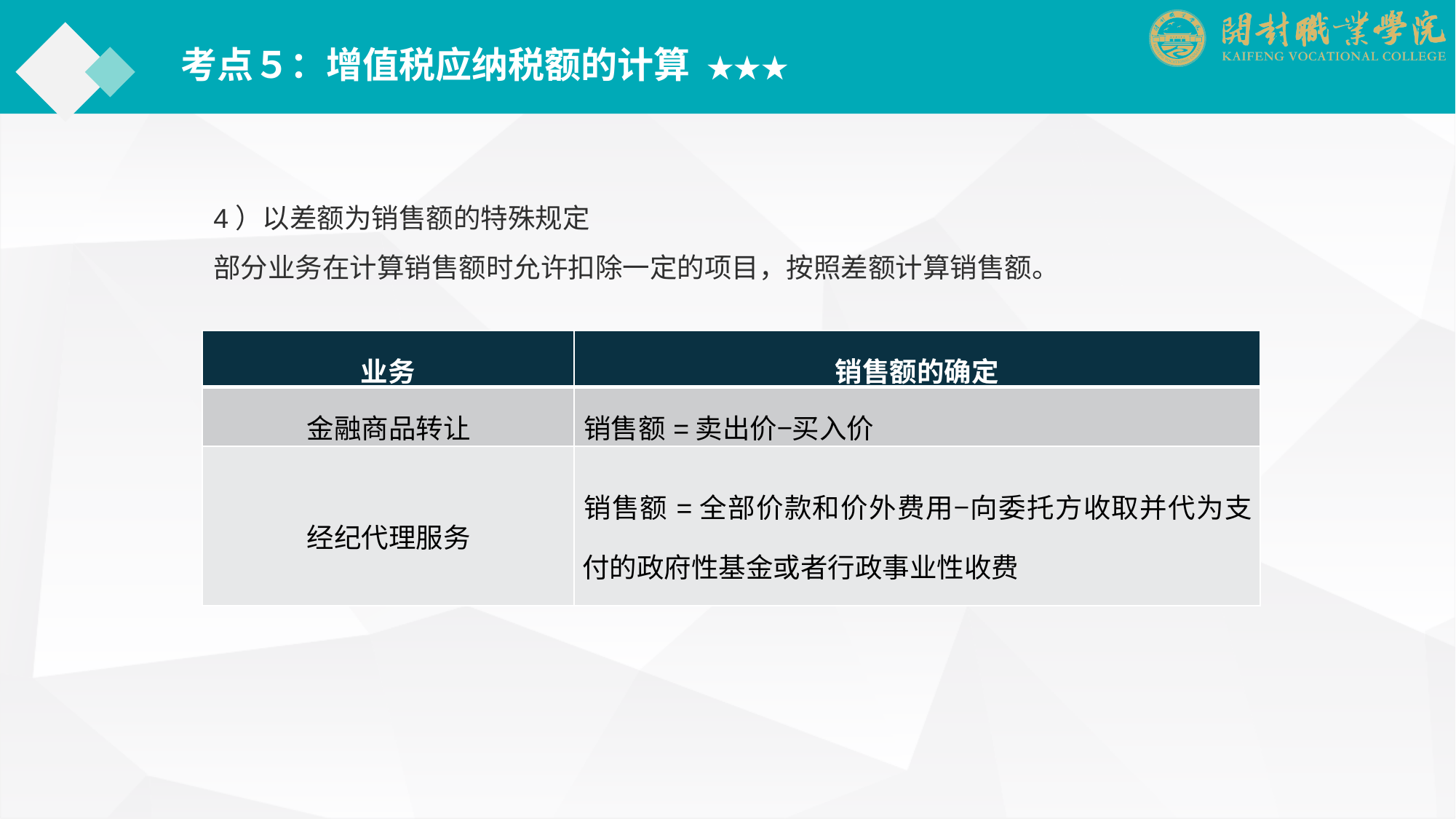

考点５：增值税应纳税额的计算  ★★★
4）以差额为销售额的特殊规定
部分业务在计算销售额时允许扣除一定的项目，按照差额计算销售额。
| 业务 | 销售额的确定 |
| --- | --- |
| 金融商品转让 | 销售额=卖出价−买入价 |
| 经纪代理服务 | 销售额=全部价款和价外费用−向委托方收取并代为支付的政府性基金或者行政事业性收费 |